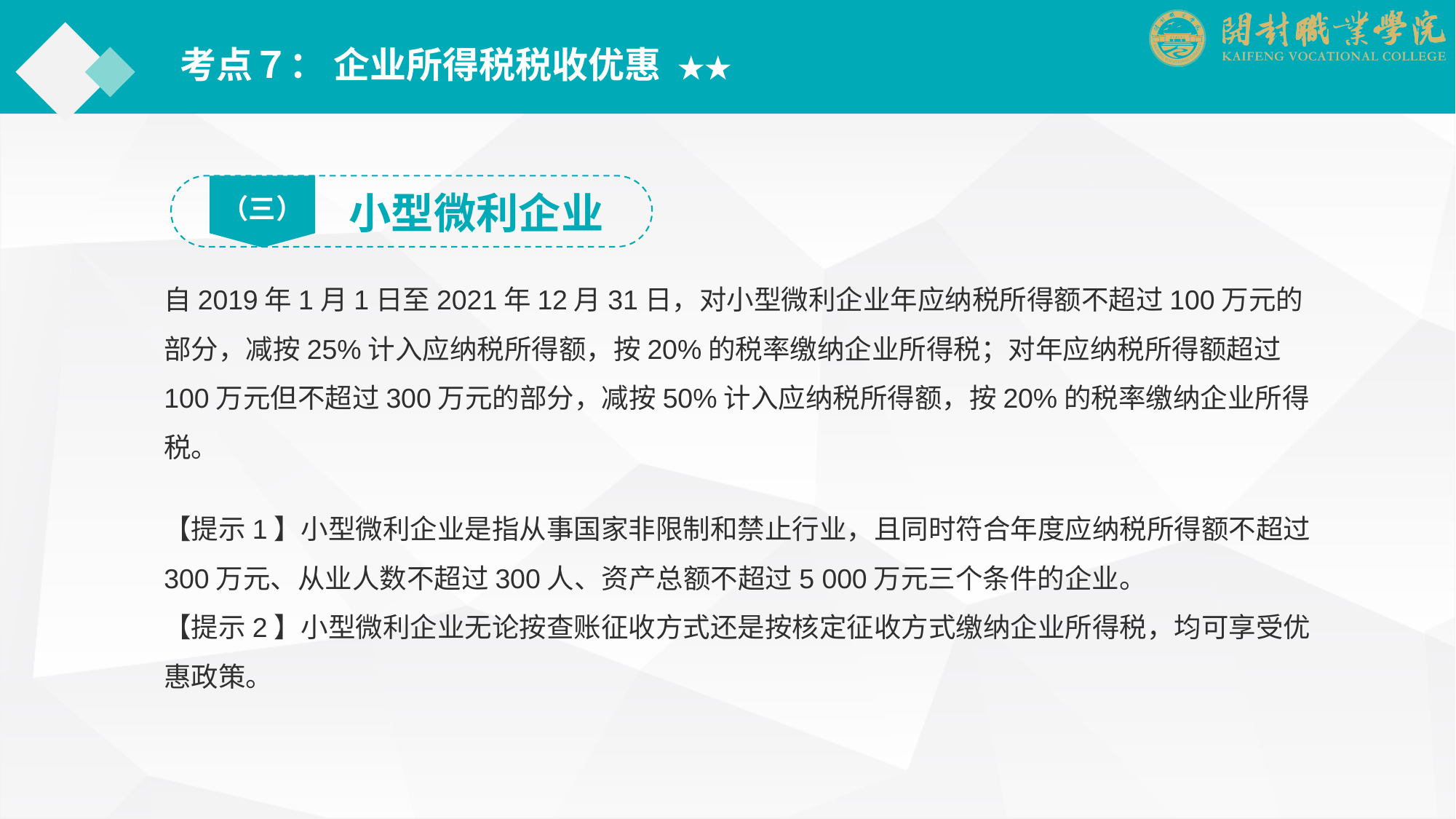

考点７： 企业所得税税收优惠  ★★

（三）
小型微利企业
自2019年1月1日至2021年12月31日，对小型微利企业年应纳税所得额不超过100万元的部分，减按25%计入应纳税所得额，按20%的税率缴纳企业所得税；对年应纳税所得额超过100万元但不超过300万元的部分，减按50%计入应纳税所得额，按20%的税率缴纳企业所得税。
【提示1】小型微利企业是指从事国家非限制和禁止行业，且同时符合年度应纳税所得额不超过300万元、从业人数不超过300人、资产总额不超过5 000万元三个条件的企业。
【提示2】小型微利企业无论按查账征收方式还是按核定征收方式缴纳企业所得税，均可享受优惠政策。